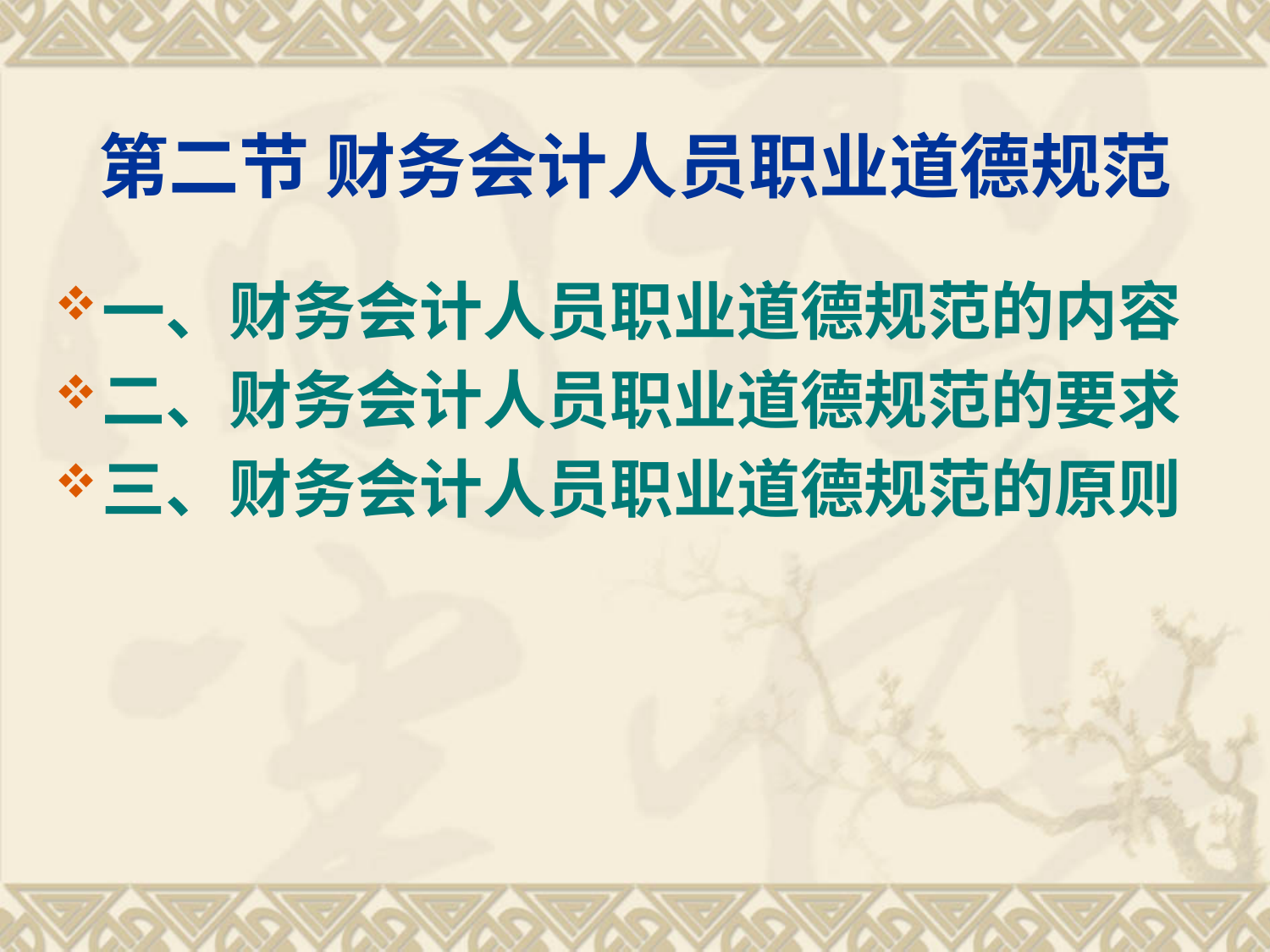

# 第二节 财务会计人员职业道德规范
一、财务会计人员职业道德规范的内容
二、财务会计人员职业道德规范的要求
三、财务会计人员职业道德规范的原则